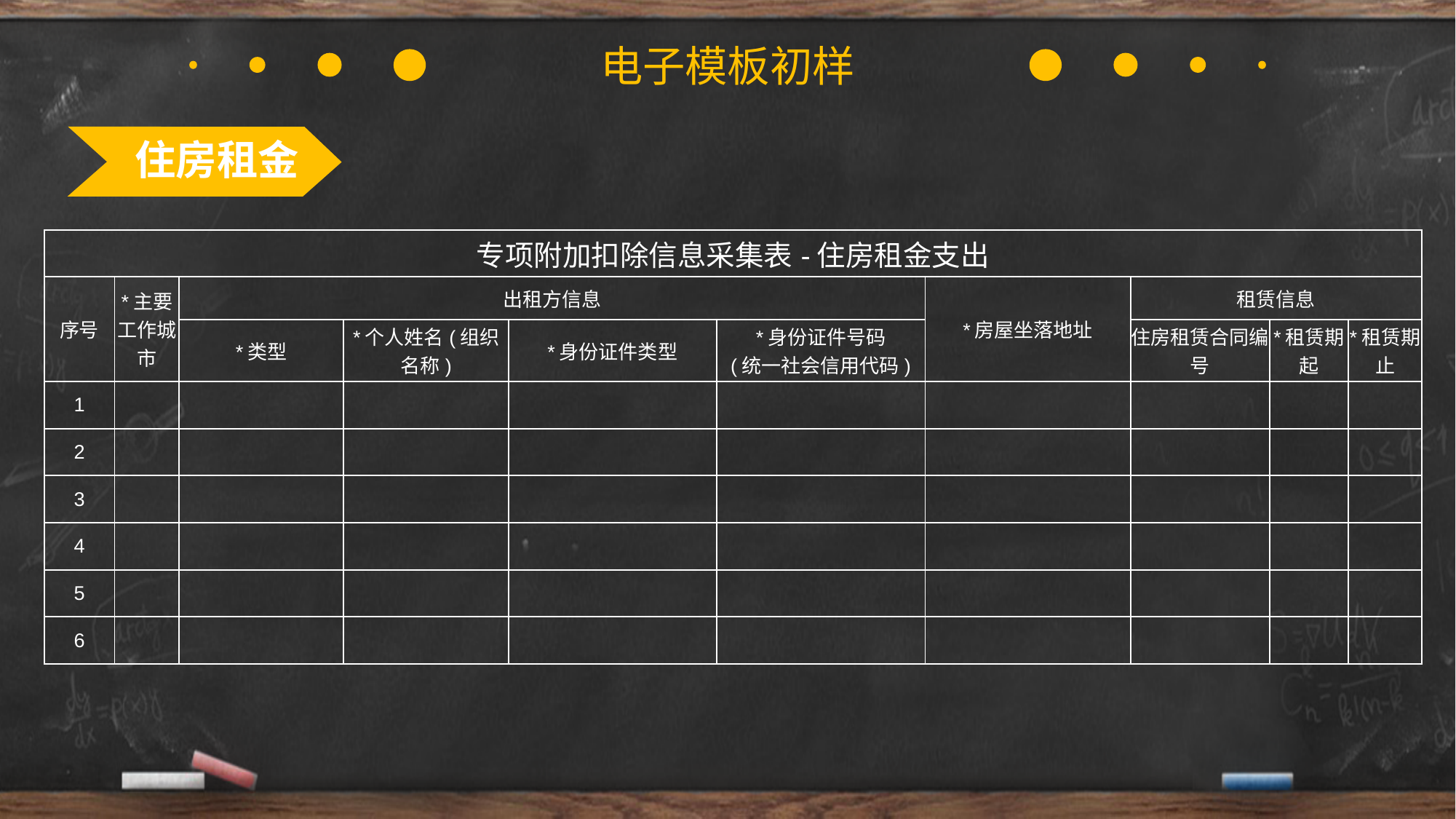

电子模板初样

住房租金
| 专项附加扣除信息采集表-住房租金支出 |  |  |  |  |  |  |  |  |  |
| --- | --- | --- | --- | --- | --- | --- | --- | --- | --- |
| 序号 | \*主要工作城市 | 出租方信息 |  |  |  | \*房屋坐落地址 | 租赁信息 |  |  |
|  |  | \*类型 | \*个人姓名(组织名称) | \*身份证件类型 | \*身份证件号码 (统一社会信用代码) |  | 住房租赁合同编号 | \*租赁期起 | \*租赁期止 |
| 1 |  |  |  |  |  |  |  |  |  |
| 2 |  |  |  |  |  |  |  |  |  |
| 3 |  |  |  |  |  |  |  |  |  |
| 4 |  |  |  |  |  |  |  |  |  |
| 5 |  |  |  |  |  |  |  |  |  |
| 6 |  |  |  |  |  |  |  |  |  |